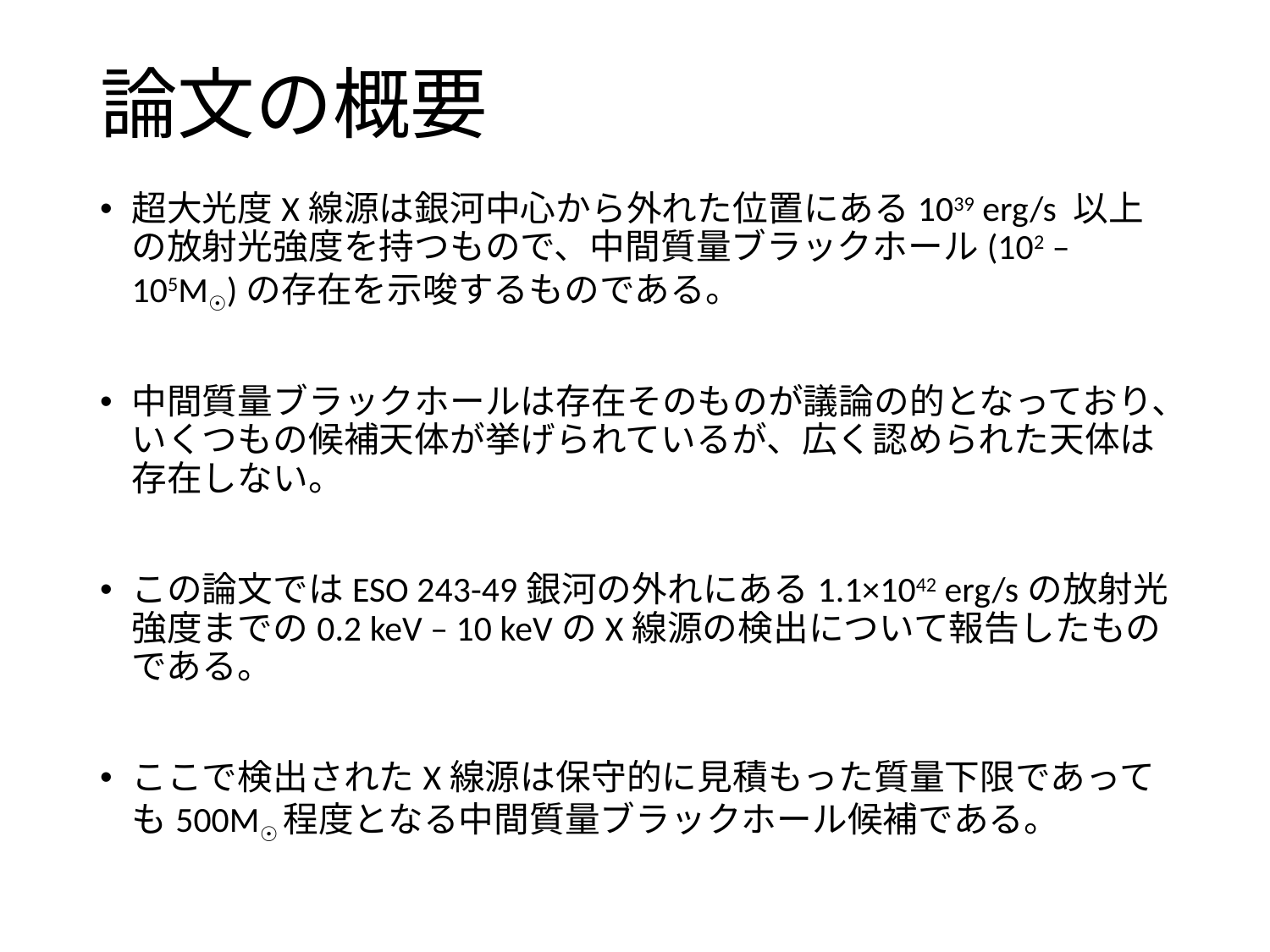

# 論文の概要
超大光度X線源は銀河中心から外れた位置にある1039 erg/s 以上の放射光強度を持つもので、中間質量ブラックホール(102 – 105M☉)の存在を示唆するものである。

中間質量ブラックホールは存在そのものが議論の的となっており、いくつもの候補天体が挙げられているが、広く認められた天体は存在しない。

この論文ではESO 243-49銀河の外れにある1.1×1042 erg/sの放射光強度までの0.2 keV – 10 keVのX線源の検出について報告したものである。

ここで検出されたX線源は保守的に見積もった質量下限であっても500M☉程度となる中間質量ブラックホール候補である。